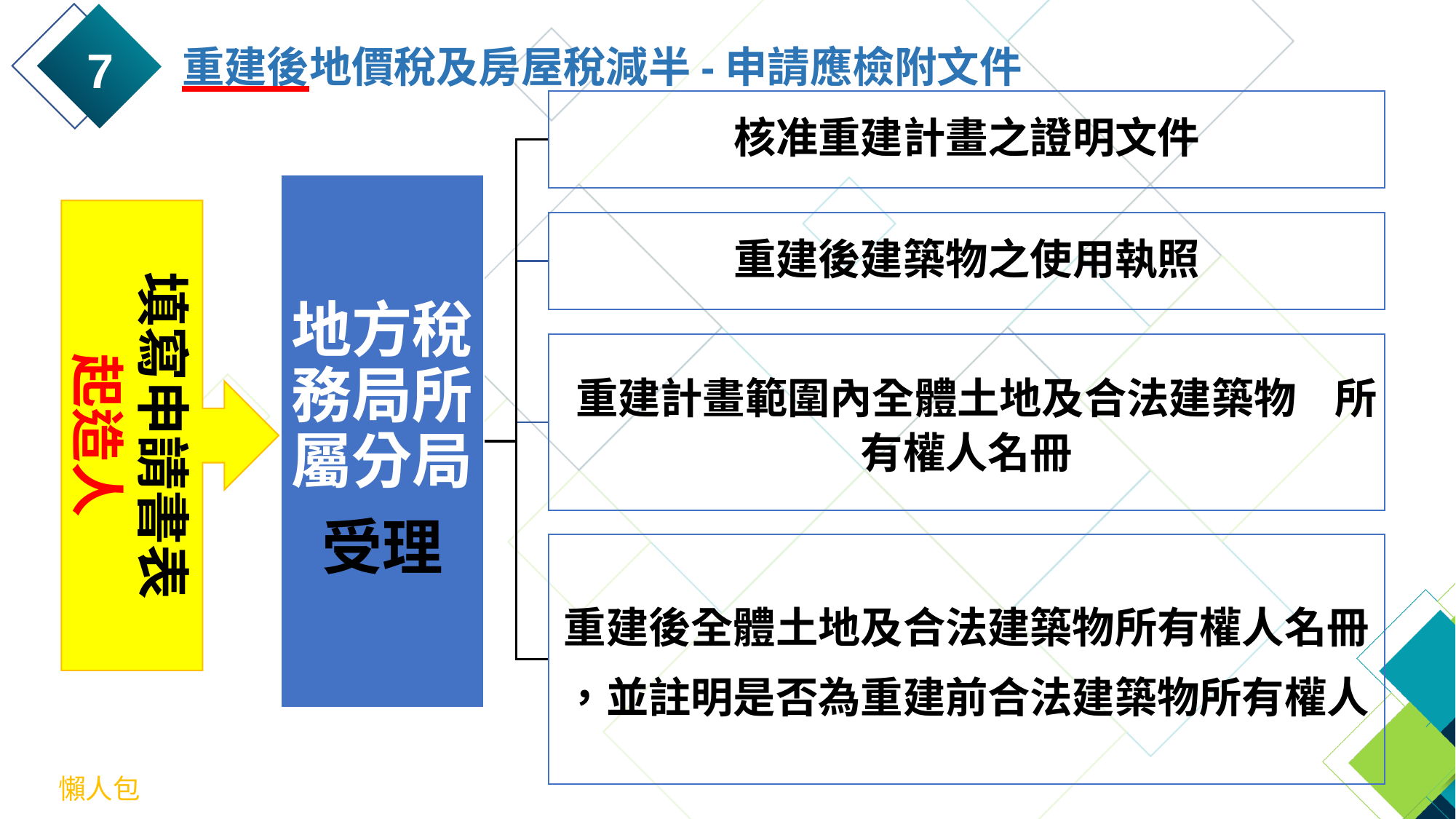

7
重建後地價稅及房屋稅減半-申請應檢附文件

地方稅務局所屬分局
受理
核准重建計畫之證明文件
重建後建築物之使用執照
 重建計畫範圍內全體土地及合法建築物    所有權人名冊
重建後全體土地及合法建築物所有權人名冊
，並註明是否為重建前合法建築物所有權人
填寫申請書表
起造人
懶人包